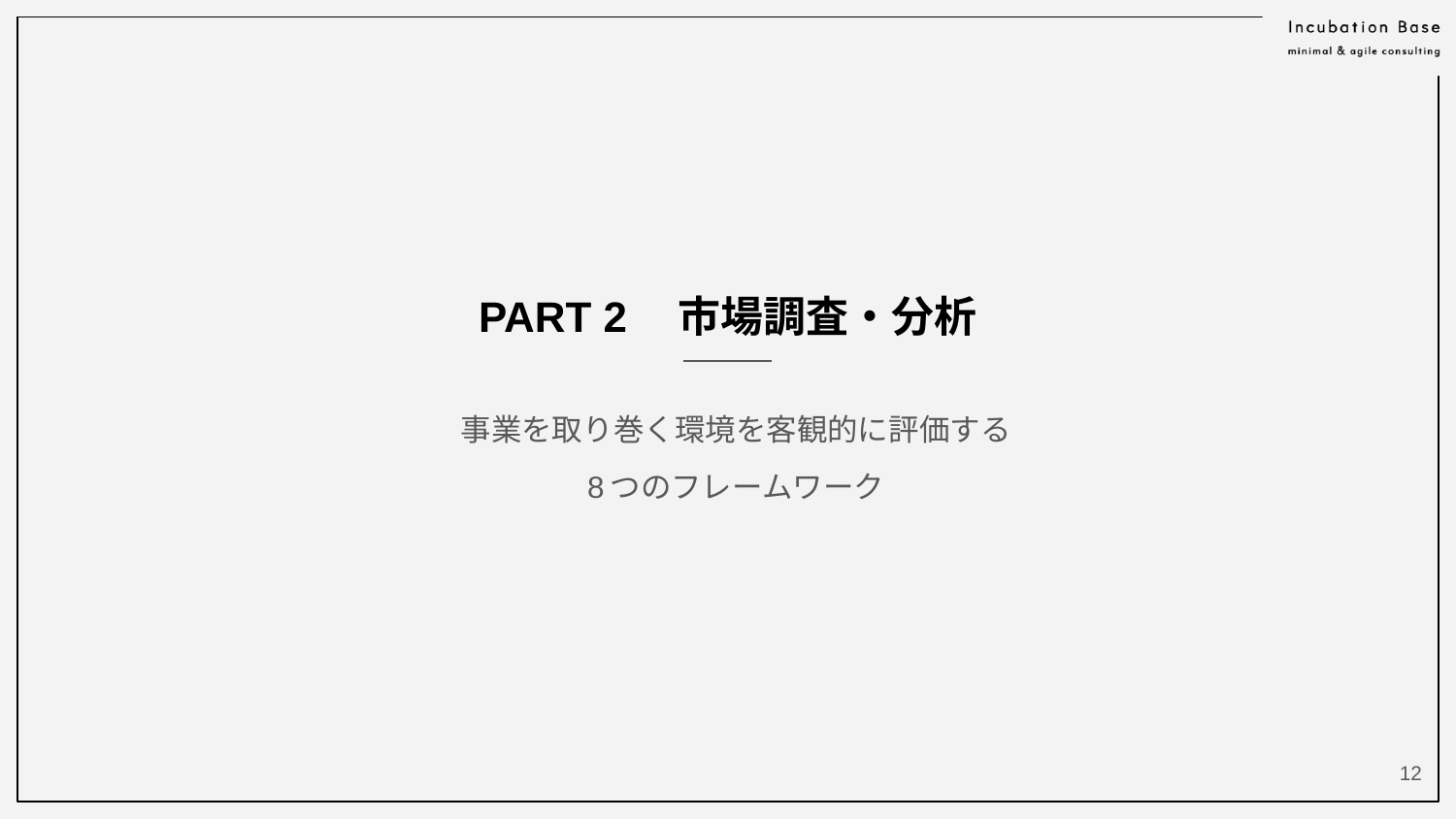

# PART 2　市場調査・分析
事業を取り巻く環境を客観的に評価する
8つのフレームワーク
12